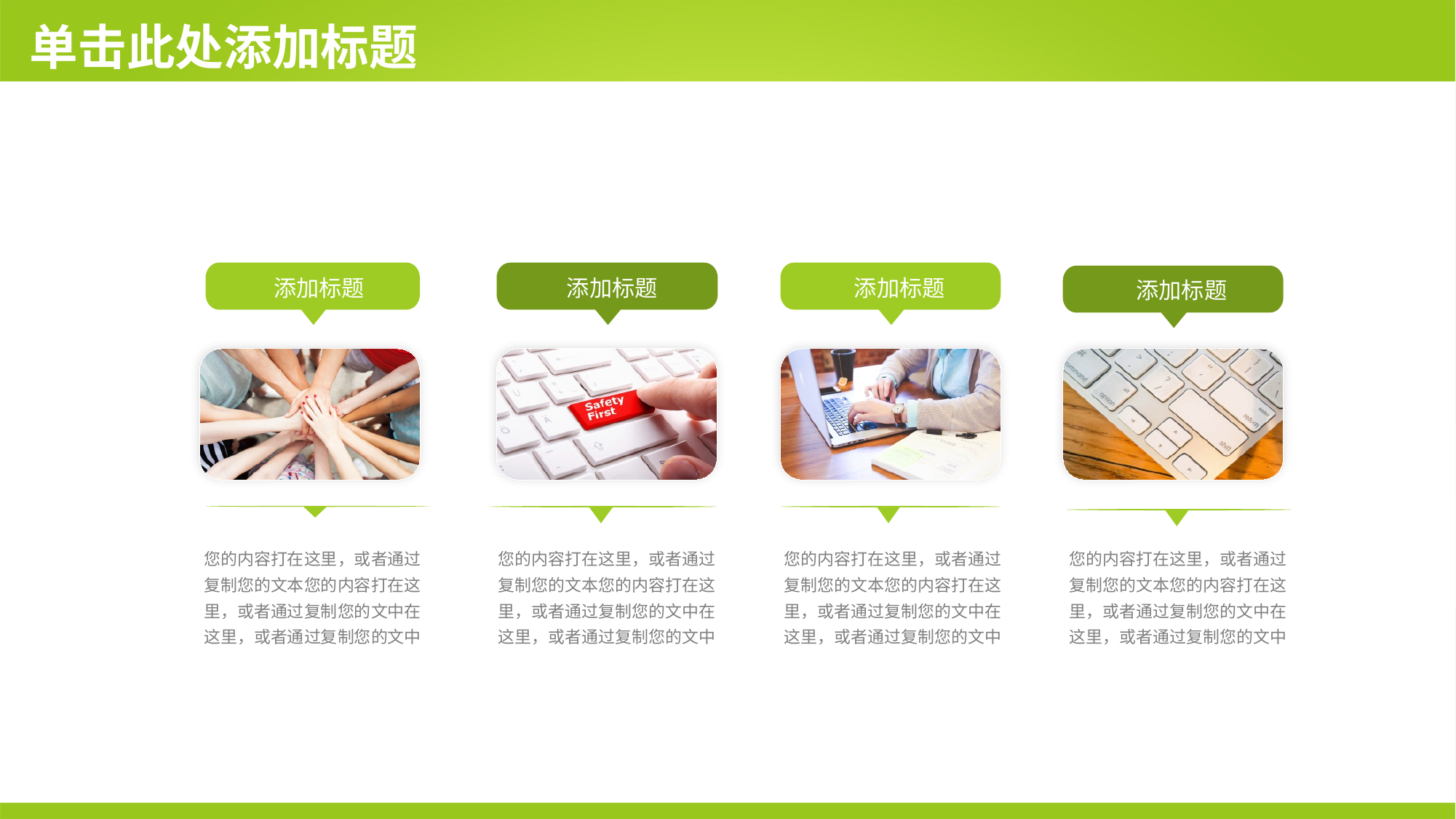

# 单击此处添加标题

添加标题

添加标题

添加标题

添加标题

您的内容打在这里，或者通过复制您的文本您的内容打在这里，或者通过复制您的文中在这里，或者通过复制您的文中
您的内容打在这里，或者通过复制您的文本您的内容打在这里，或者通过复制您的文中在这里，或者通过复制您的文中
您的内容打在这里，或者通过复制您的文本您的内容打在这里，或者通过复制您的文中在这里，或者通过复制您的文中
您的内容打在这里，或者通过复制您的文本您的内容打在这里，或者通过复制您的文中在这里，或者通过复制您的文中